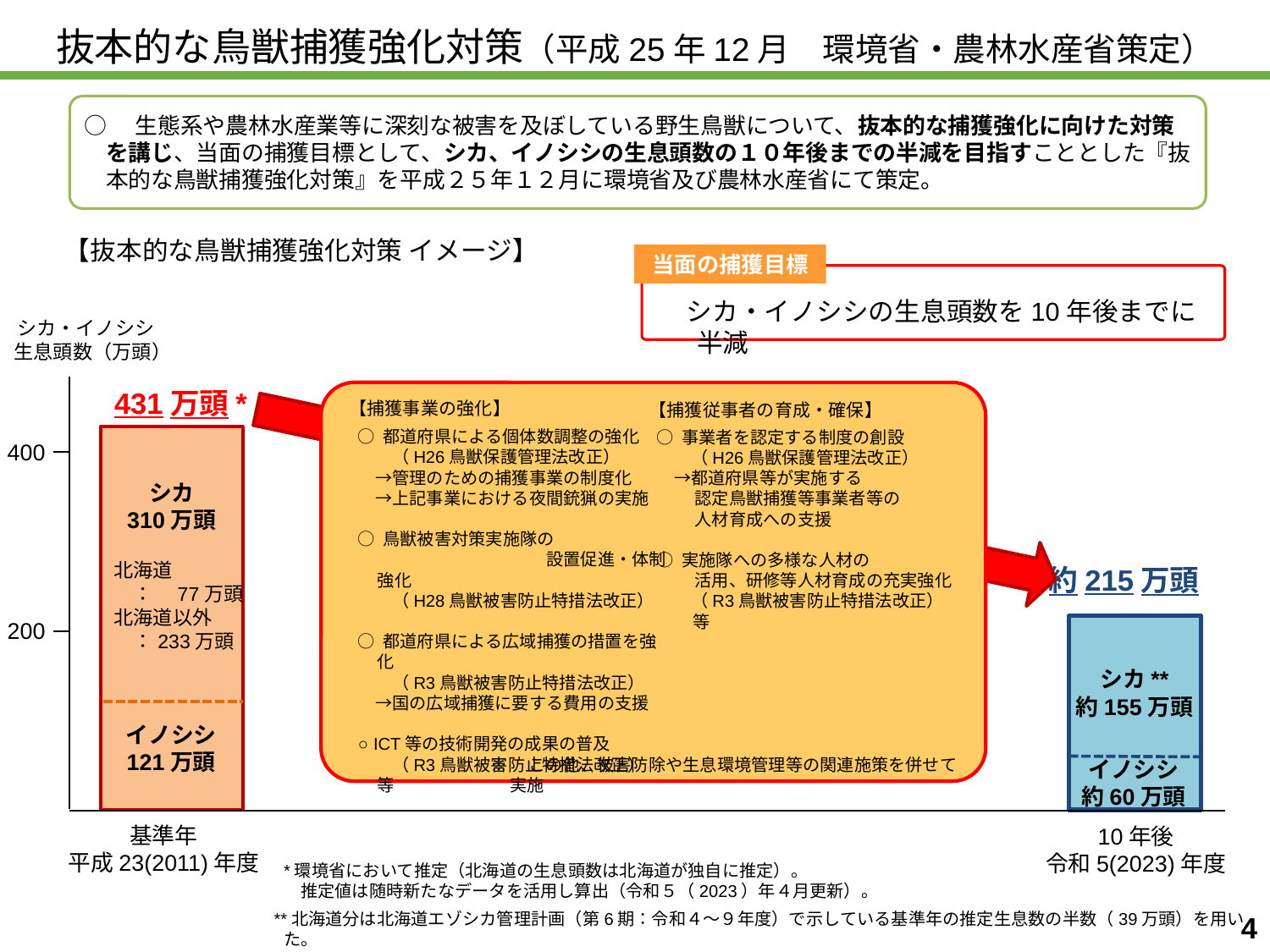

抜本的な鳥獣捕獲強化対策（平成25年12月　環境省・農林水産省策定）
○　生態系や農林水産業等に深刻な被害を及ぼしている野生鳥獣について、抜本的な捕獲強化に向けた対策を講じ、当面の捕獲目標として、シカ、イノシシの生息頭数の１０年後までの半減を目指すこととした『抜本的な鳥獣捕獲強化対策』を平成２５年１２月に環境省及び農林水産省にて策定。
【抜本的な鳥獣捕獲強化対策 イメージ】
当面の捕獲目標

シカ・イノシシの生息頭数を10年後までに半減
シカ・イノシシ
  生息頭数（万頭）
431万頭*

○ 都道府県による個体数調整の強化
　　（H26鳥獣保護管理法改正）
　→管理のための捕獲事業の制度化
　→上記事業における夜間銃猟の実施

○ 鳥獣被害対策実施隊の
　　　　　　　　　　　設置促進・体制強化
　　（H28鳥獣被害防止特措法改正）

○ 都道府県による広域捕獲の措置を強化
　　（R3鳥獣被害防止特措法改正）
　→国の広域捕獲に要する費用の支援

○ ICT等の技術開発の成果の普及
　　（R3鳥獣被害防止特措法改正）　等
○ 事業者を認定する制度の創設
　　（H26鳥獣保護管理法改正）
　→都道府県等が実施する
　　 認定鳥獣捕獲等事業者等の
　　 人材育成への支援

○ 実施隊への多様な人材の
　　 活用、研修等人材育成の充実強化
　　（R3鳥獣被害防止特措法改正）　等

※　この他、被害防除や生息環境管理等の関連施策を併せて実施
【捕獲事業の強化】
【捕獲従事者の育成・確保】

400
シカ
310万頭
北海道
　：　77万頭
北海道以外
　：233万頭
約215万頭
200

シカ**
約155万頭
イノシシ
121万頭
イノシシ
約60万頭
基準年
平成23(2011)年度
10年後
令和5(2023)年度
*環境省において推定（北海道の生息頭数は北海道が独自に推定）。
　推定値は随時新たなデータを活用し算出（令和５（2023）年４月更新）。
4
**北海道分は北海道エゾシカ管理計画（第6期：令和４～９年度）で示している基準年の推定生息数の半数（39万頭）を用いた。